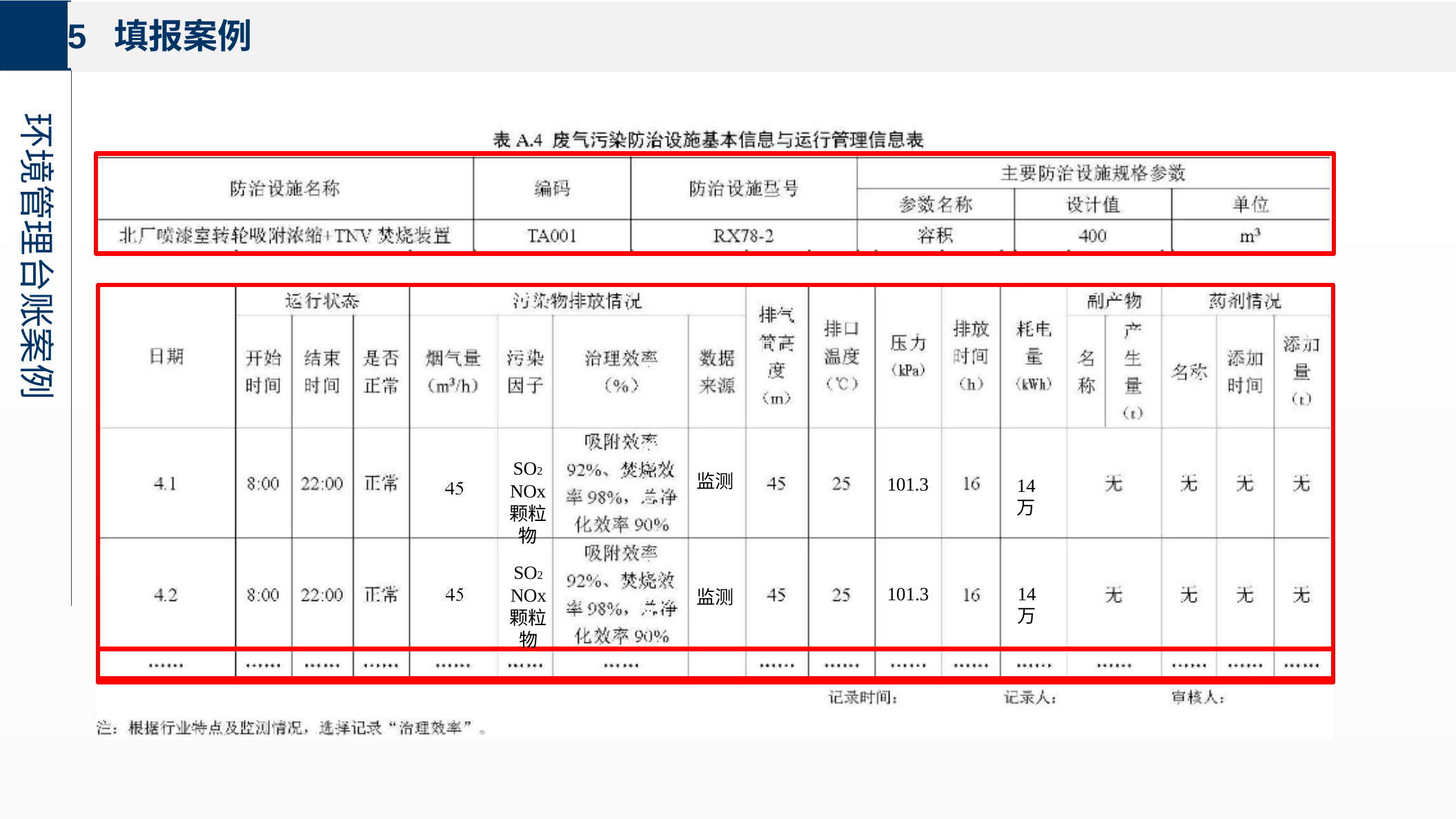

5  填报案例

SO2
NOx
颗粒物

监测
101.3
14万
SO2
NOx
颗粒物

14万
101.3
监测